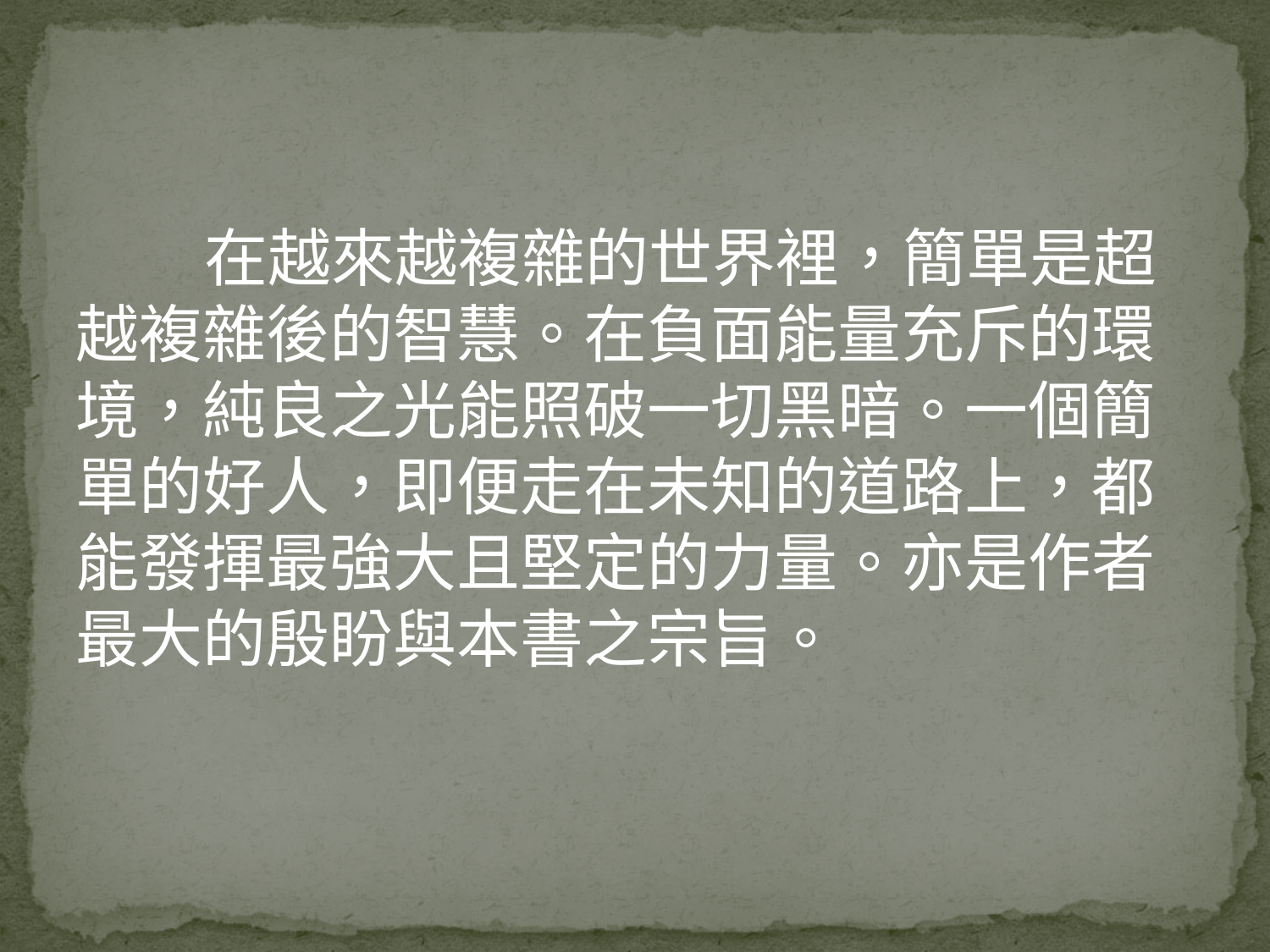

#
        在越來越複雜的世界裡，簡單是超越複雜後的智慧。在負面能量充斥的環境，純良之光能照破一切黑暗。一個簡單的好人，即便走在未知的道路上，都能發揮最強大且堅定的力量。亦是作者最大的殷盼與本書之宗旨。